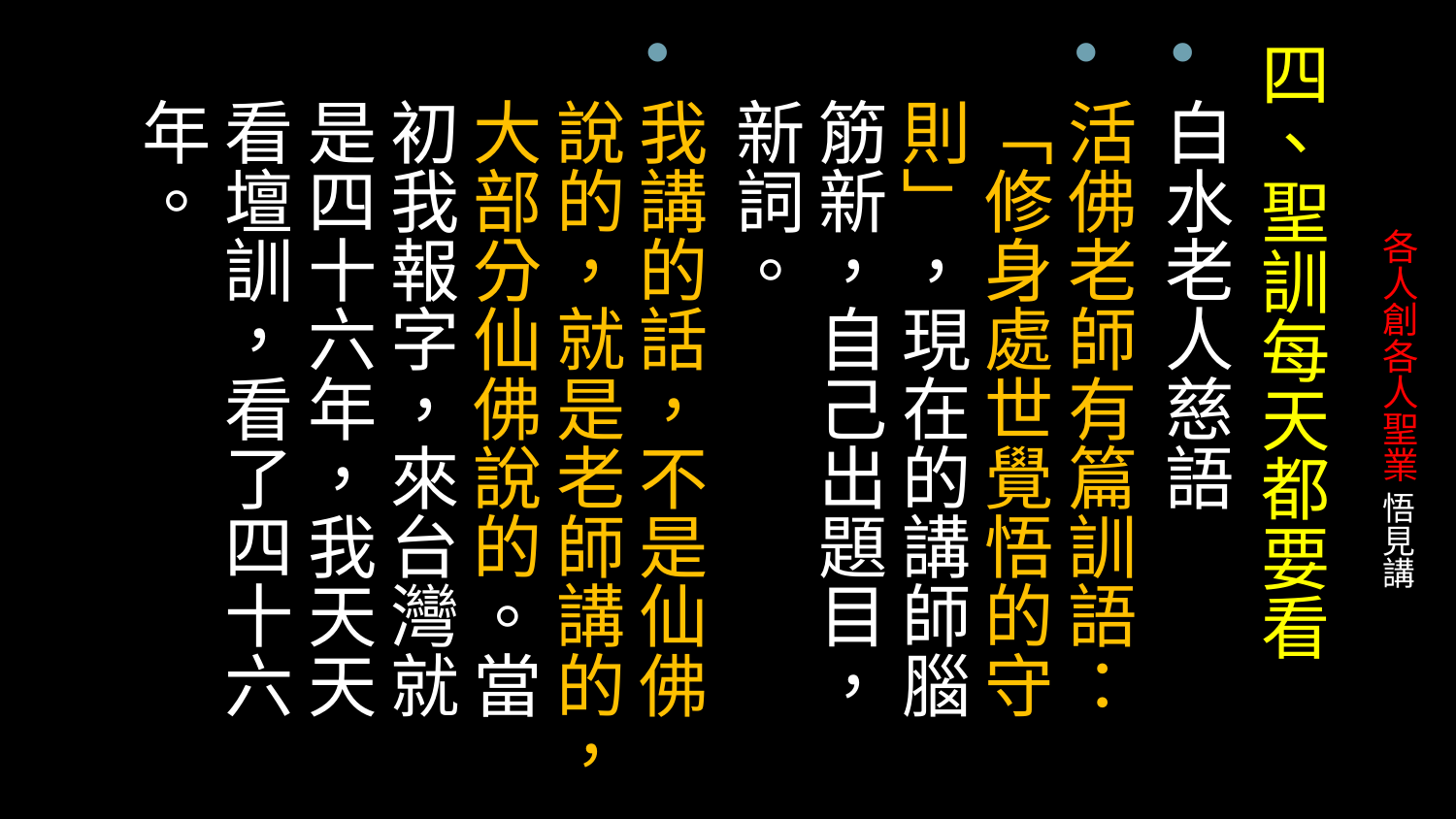

四、聖訓每天都要看
白水老人慈語
活佛老師有篇訓語：「修身處世覺悟的守則」，現在的講師腦筋新，自己出題目，新詞。
我講的話，不是仙佛說的，就是老師講的，大部分仙佛說的。當初我報字，來台灣就是四十六年，我天天看壇訓，看了四十六年。

# 各人創各人聖業 悟見講